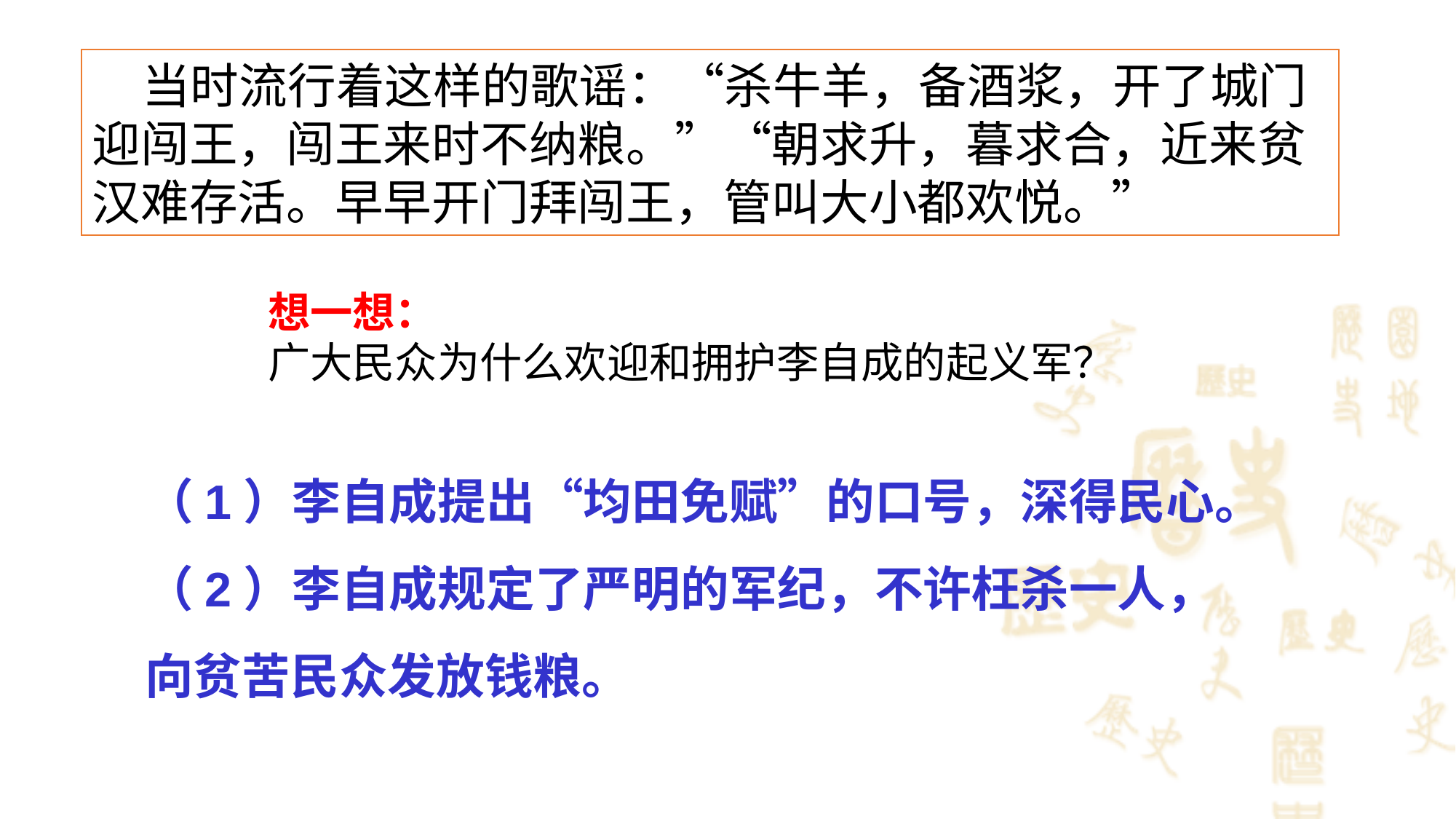

当时流行着这样的歌谣：“杀牛羊，备酒浆，开了城门迎闯王，闯王来时不纳粮。”“朝求升，暮求合，近来贫汉难存活。早早开门拜闯王，管叫大小都欢悦。”
想一想：
广大民众为什么欢迎和拥护李自成的起义军？
（1）李自成提出“均田免赋”的口号，深得民心。（2）李自成规定了严明的军纪，不许枉杀一人，向贫苦民众发放钱粮。